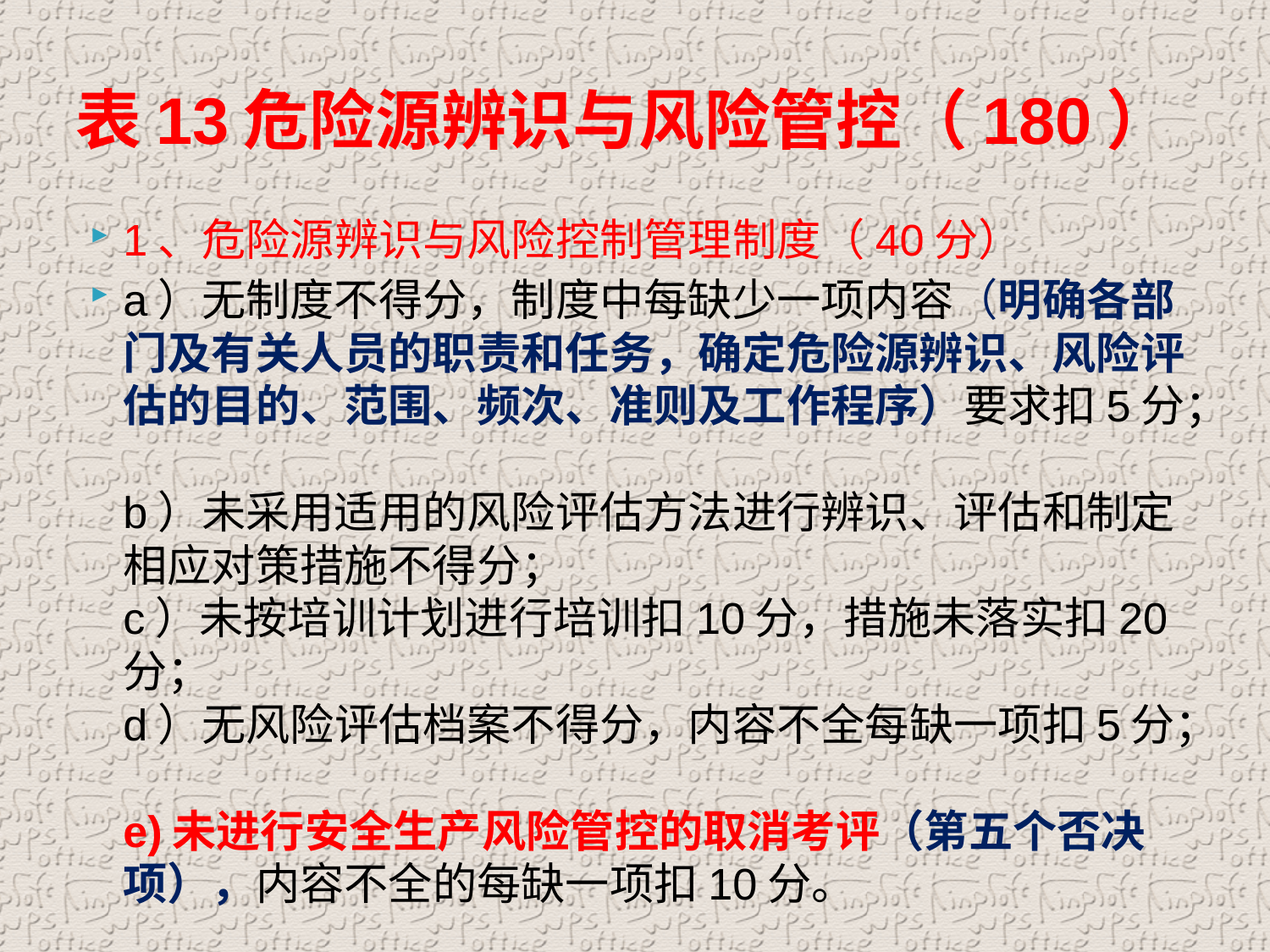

# 表13危险源辨识与风险管控（180）
1、危险源辨识与风险控制管理制度（40分）
a）无制度不得分，制度中每缺少一项内容（明确各部门及有关人员的职责和任务，确定危险源辨识、风险评估的目的、范围、频次、准则及工作程序）要求扣5分；
b）未采用适用的风险评估方法进行辨识、评估和制定相应对策措施不得分；
c）未按培训计划进行培训扣10分，措施未落实扣20分；
d）无风险评估档案不得分，内容不全每缺一项扣5分；
e)未进行安全生产风险管控的取消考评（第五个否决项），内容不全的每缺一项扣10分。